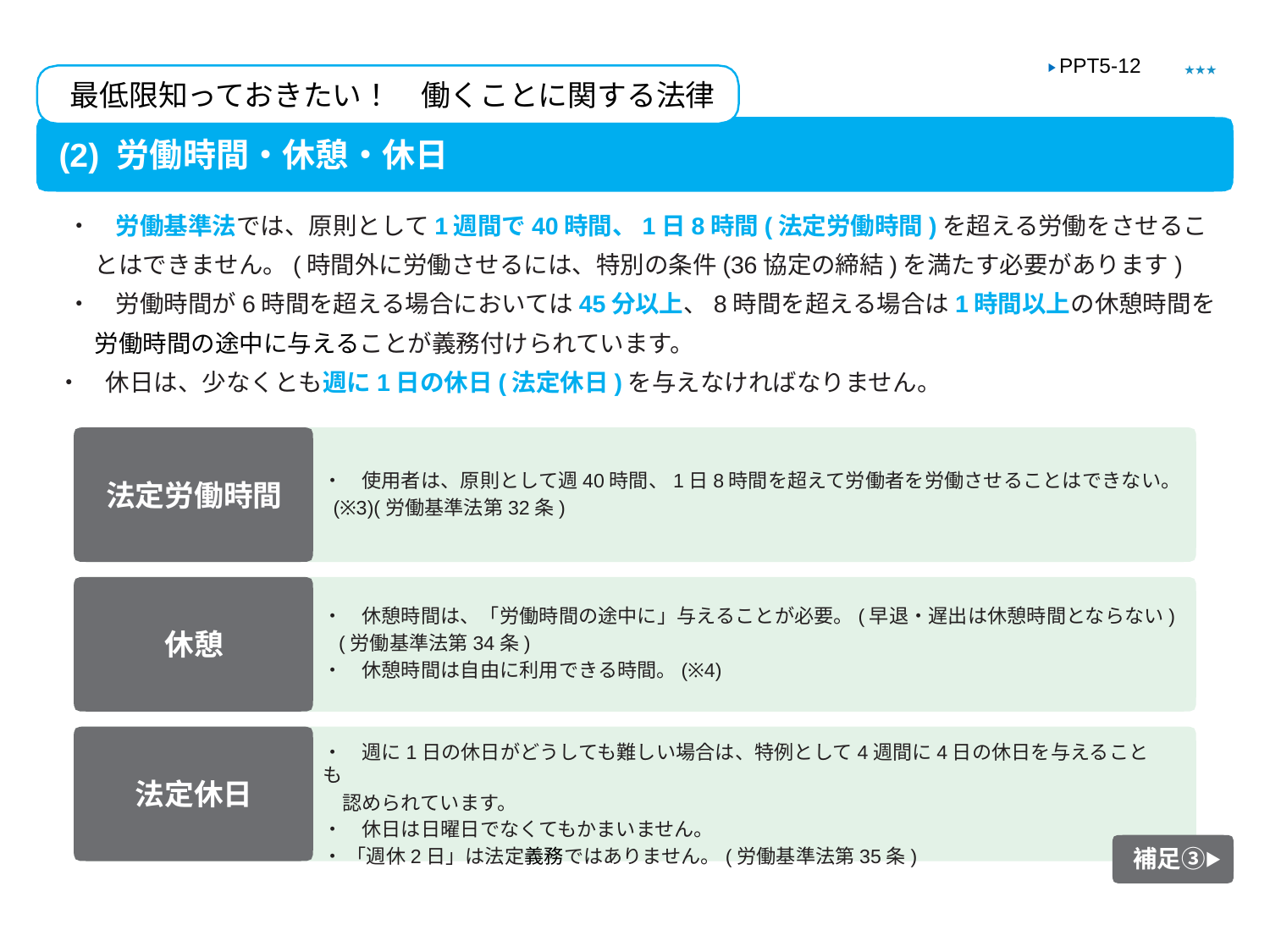

★★★
▶ PPT5-12

最低限知っておきたい！　働くことに関する法律

(2) 労働時間・休憩・休日
・　労働基準法では、原則として1週間で40時間、1日8時間(法定労働時間)を超える労働をさせることはできません。(時間外に労働させるには、特別の条件(36協定の締結)を満たす必要があります)
・　労働時間が6時間を超える場合においては45分以上、8時間を超える場合は1時間以上の休憩時間を労働時間の途中に与えることが義務付けられています。
・　休日は、少なくとも週に1日の休日(法定休日)を与えなければなりません。

・　使用者は、原則として週40時間、1日8時間を超えて労働者を労働させることはできない。
(※3)(労働基準法第32条)
法定労働時間

・　休憩時間は、「労働時間の途中に」与えることが必要。(早退・遅出は休憩時間とならない)
 (労働基準法第34条)
・　休憩時間は自由に利用できる時間。(※4)
休憩

・　週に1日の休日がどうしても難しい場合は、特例として4週間に4日の休日を与えることも
　認められています。
・　休日は日曜日でなくてもかまいません。
・ 「週休2日」は法定義務ではありません。(労働基準法第35条)
法定休日

補足③▶